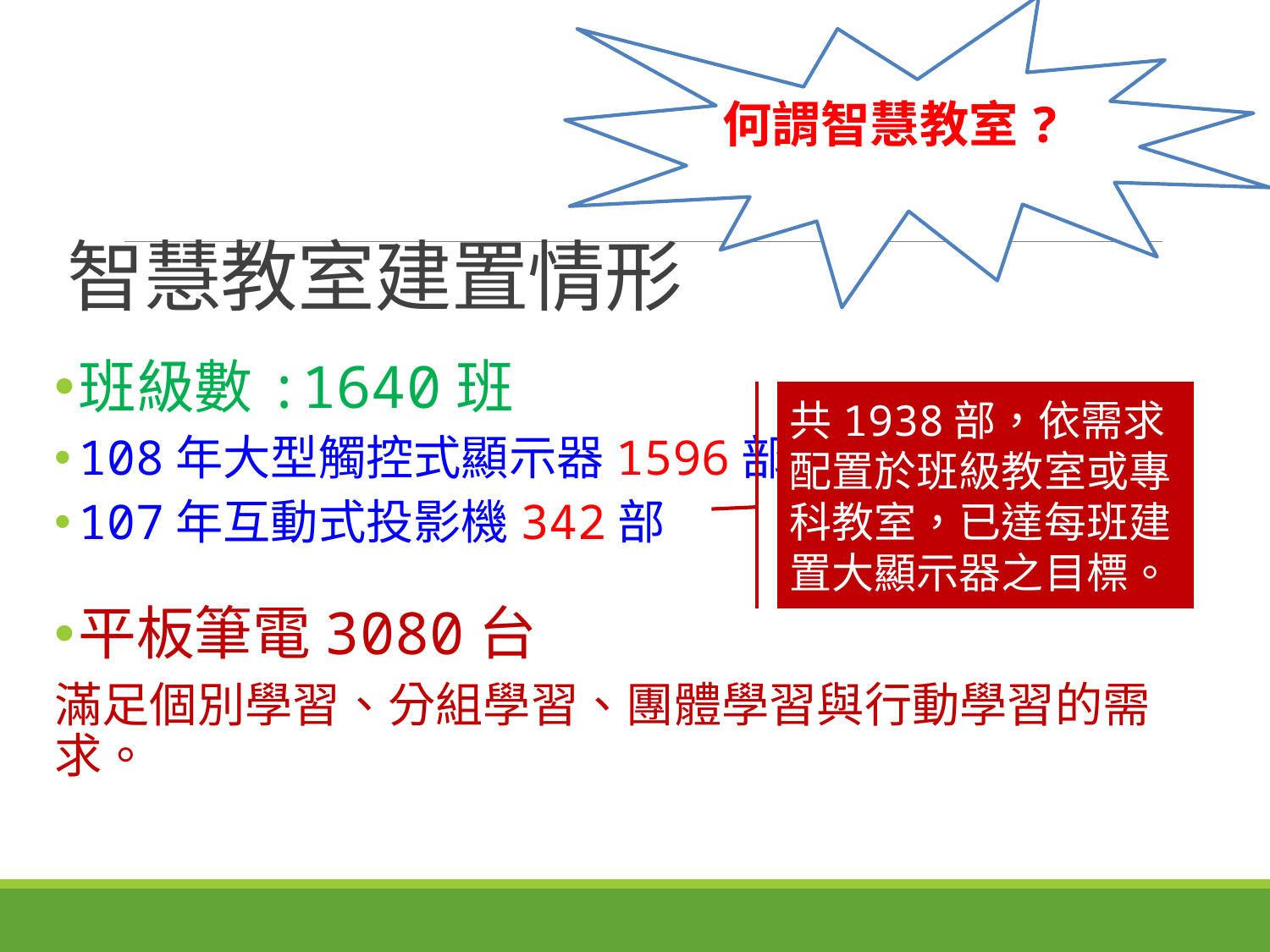

何謂智慧教室?

# 智慧教室建置情形
班級數:1640班
108年大型觸控式顯示器1596部
107年互動式投影機342部

平板筆電3080台
滿足個別學習、分組學習、團體學習與行動學習的需求。
共1938部，依需求配置於班級教室或專科教室，已達每班建置大顯示器之目標。